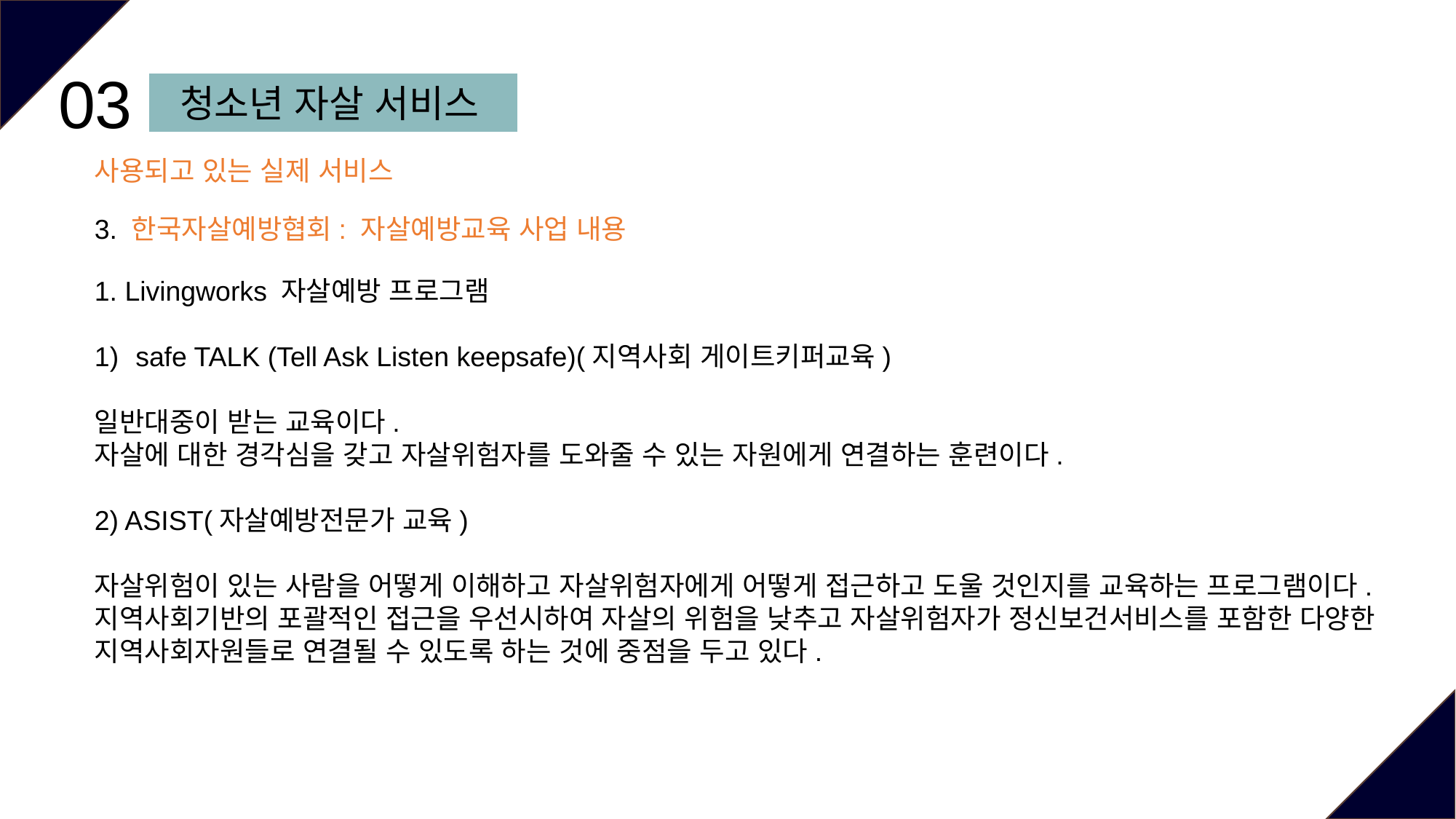

03
청소년 자살 서비스
사용되고 있는 실제 서비스
3. 한국자살예방협회: 자살예방교육 사업 내용
1. Livingworks 자살예방 프로그램

safe TALK (Tell Ask Listen keepsafe)(지역사회 게이트키퍼교육)

일반대중이 받는 교육이다.
자살에 대한 경각심을 갖고 자살위험자를 도와줄 수 있는 자원에게 연결하는 훈련이다.

2) ASIST(자살예방전문가 교육)

자살위험이 있는 사람을 어떻게 이해하고 자살위험자에게 어떻게 접근하고 도울 것인지를 교육하는 프로그램이다.
지역사회기반의 포괄적인 접근을 우선시하여 자살의 위험을 낮추고 자살위험자가 정신보건서비스를 포함한 다양한 지역사회자원들로 연결될 수 있도록 하는 것에 중점을 두고 있다.